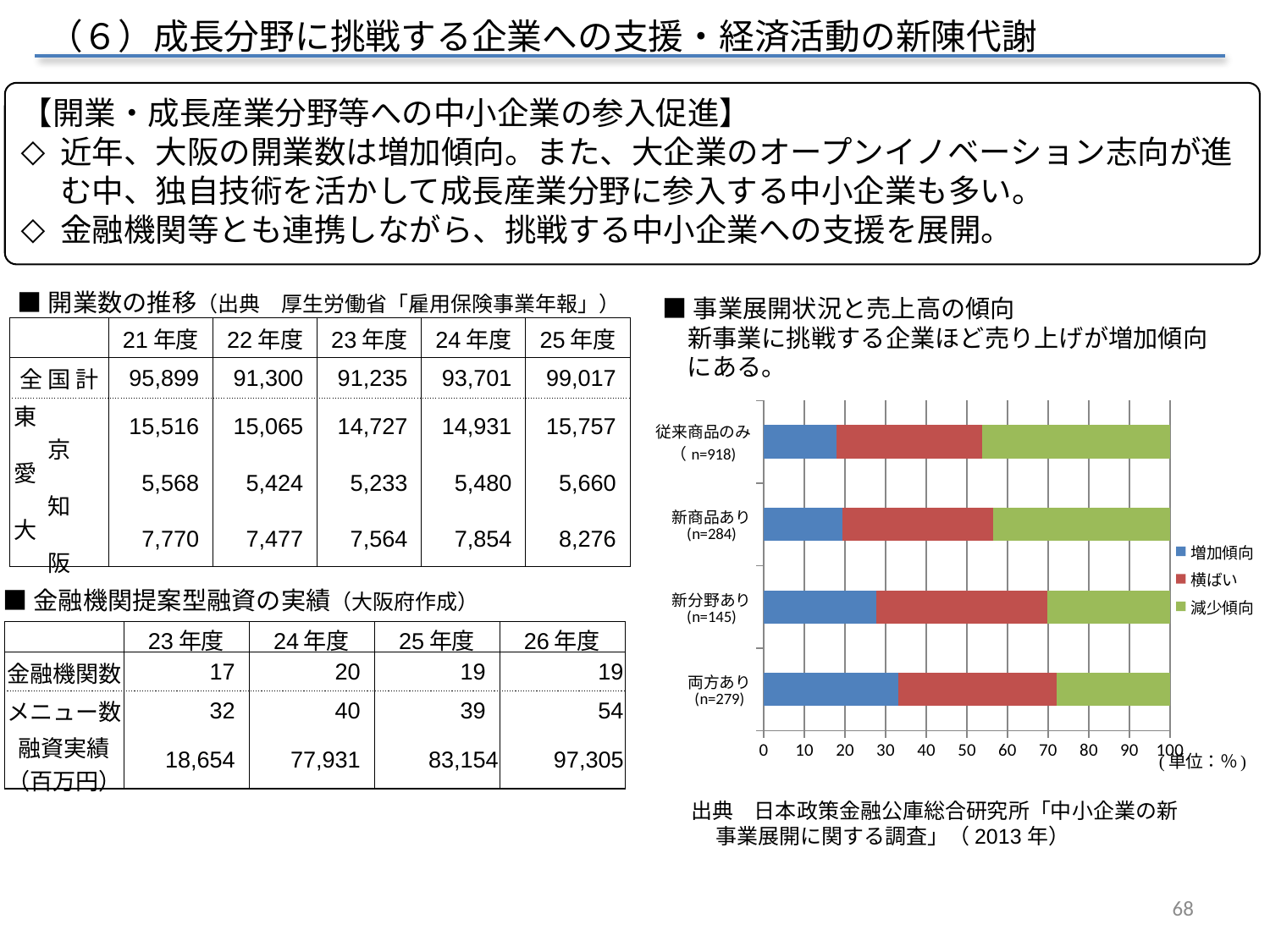

（６）成長分野に挑戦する企業への支援・経済活動の新陳代謝
【開業・成長産業分野等への中小企業の参入促進】
近年、大阪の開業数は増加傾向。また、大企業のオープンイノベーション志向が進む中、独自技術を活かして成長産業分野に参入する中小企業も多い。
金融機関等とも連携しながら、挑戦する中小企業への支援を展開。
■開業数の推移（出典　厚生労働省「雇用保険事業年報」）
■事業展開状況と売上高の傾向
　新事業に挑戦する企業ほど売り上げが増加傾向にある。
|  | 21年度 | 22年度 | 23年度 | 24年度 | 25年度 |
| --- | --- | --- | --- | --- | --- |
| 全 国 計 | 95,899 | 91,300 | 91,235 | 93,701 | 99,017 |
| 東　　　京 | 15,516 | 15,065 | 14,727 | 14,931 | 15,757 |
| 愛　　　知 | 5,568 | 5,424 | 5,233 | 5,480 | 5,660 |
| 大　　　阪 | 7,770 | 7,477 | 7,564 | 7,854 | 8,276 |

### Chart

| Category | 増加傾向 | 横ばい | 減少傾向 |
|---|---|---|---|
| 両方あり
(n=279) | 33.0 | 39.1 | 28.0 |
| 新分野あり
(n=145) | 27.6 | 42.1 | 30.3 |
| 新商品あり
(n=284) | 19.4 | 37.0 | 43.7 |
| 従来商品のみ
（n=918) | 17.8 | 35.9 | 46.3 |
■金融機関提案型融資の実績（大阪府作成）
|  | 23年度 | 24年度 | 25年度 | 26年度 |
| --- | --- | --- | --- | --- |
| 金融機関数 | 17 | 20 | 19 | 19 |
| メニュー数 | 32 | 40 | 39 | 54 |
| 融資実績 （百万円） | 18,654 | 77,931 | 83,154 | 97,305 |
出典　日本政策金融公庫総合研究所「中小企業の新事業展開に関する調査」（2013年）
68